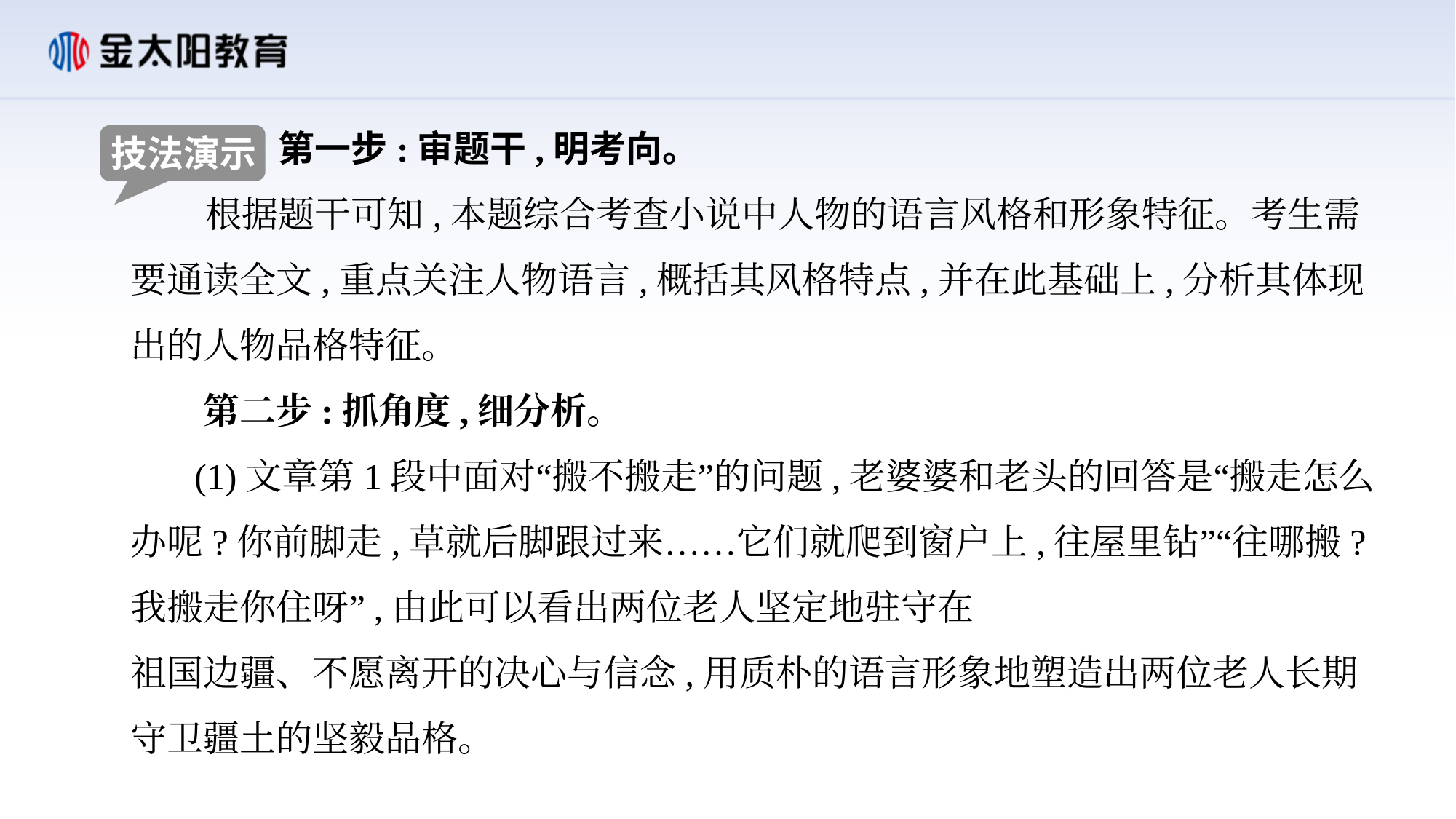

第一步:审题干,明考向。
        根据题干可知,本题综合考查小说中人物的语言风格和形象特征。考生需要通读全文,重点关注人物语言,概括其风格特点,并在此基础上,分析其体现出的人物品格特征。
       第二步:抓角度,细分析。
       (1)文章第1段中面对“搬不搬走”的问题,老婆婆和老头的回答是“搬走怎么办呢?你前脚走,草就后脚跟过来……它们就爬到窗户上,往屋里钻”“往哪搬?我搬走你住呀”,由此可以看出两位老人坚定地驻守在
祖国边疆、不愿离开的决心与信念,用质朴的语言形象地塑造出两位老人长期守卫疆土的坚毅品格。